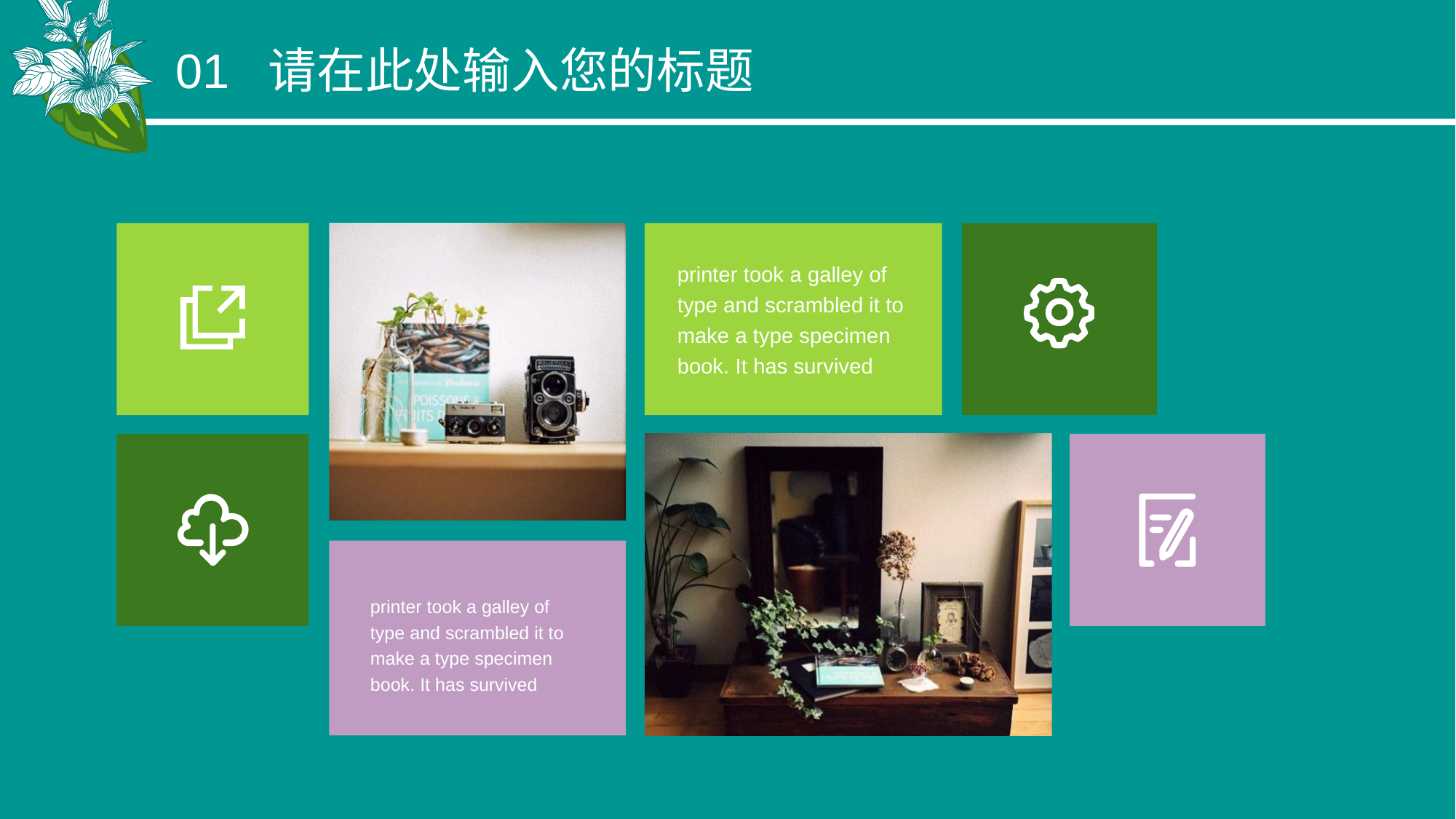

01  请在此处输入您的标题

printer took a galley of type and scrambled it to make a type specimen book. It has survived

printer took a galley of type and scrambled it to make a type specimen book. It has survived